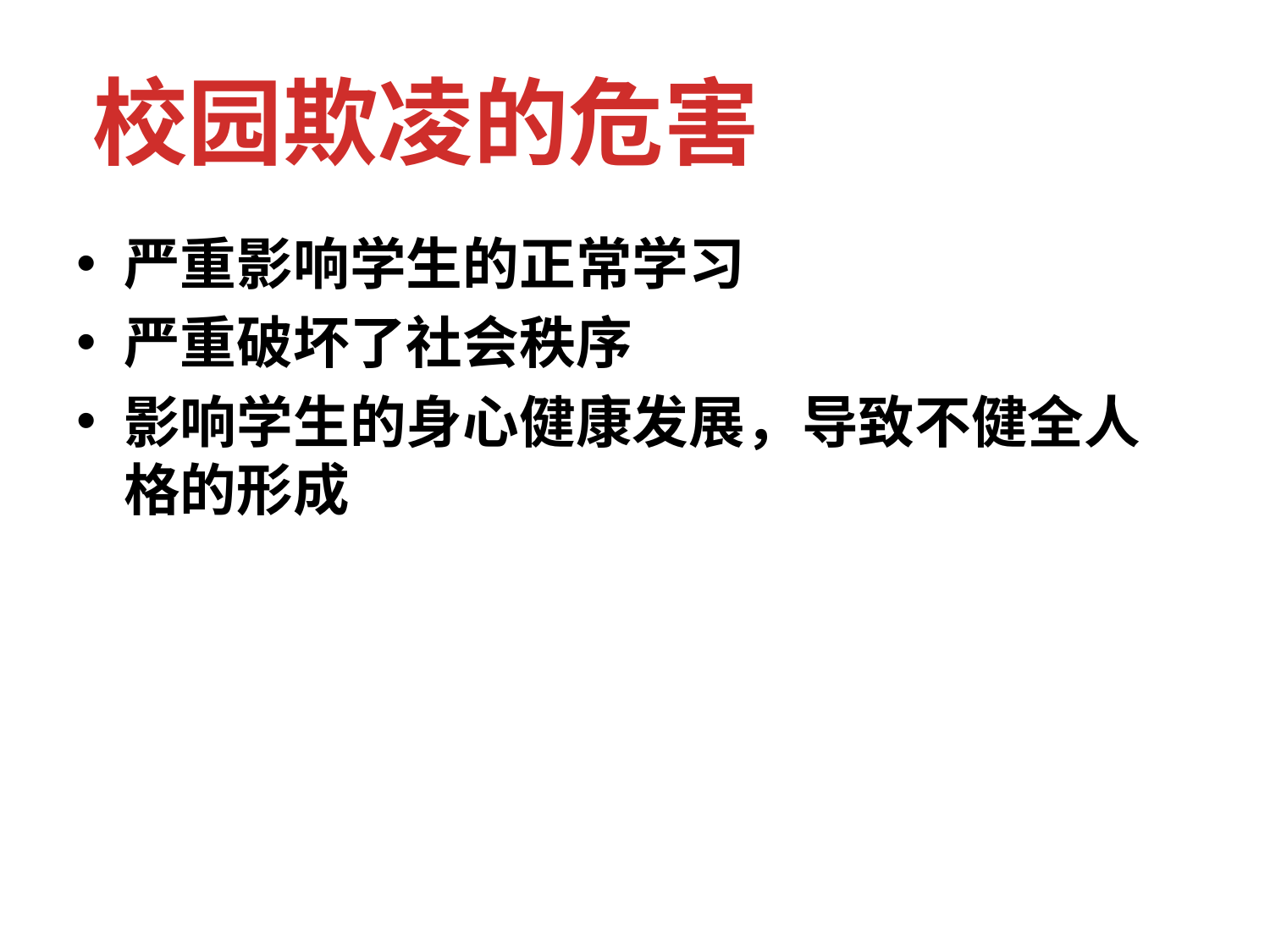

#
校园欺凌的危害
严重影响学生的正常学习
严重破坏了社会秩序
影响学生的身心健康发展，导致不健全人格的形成